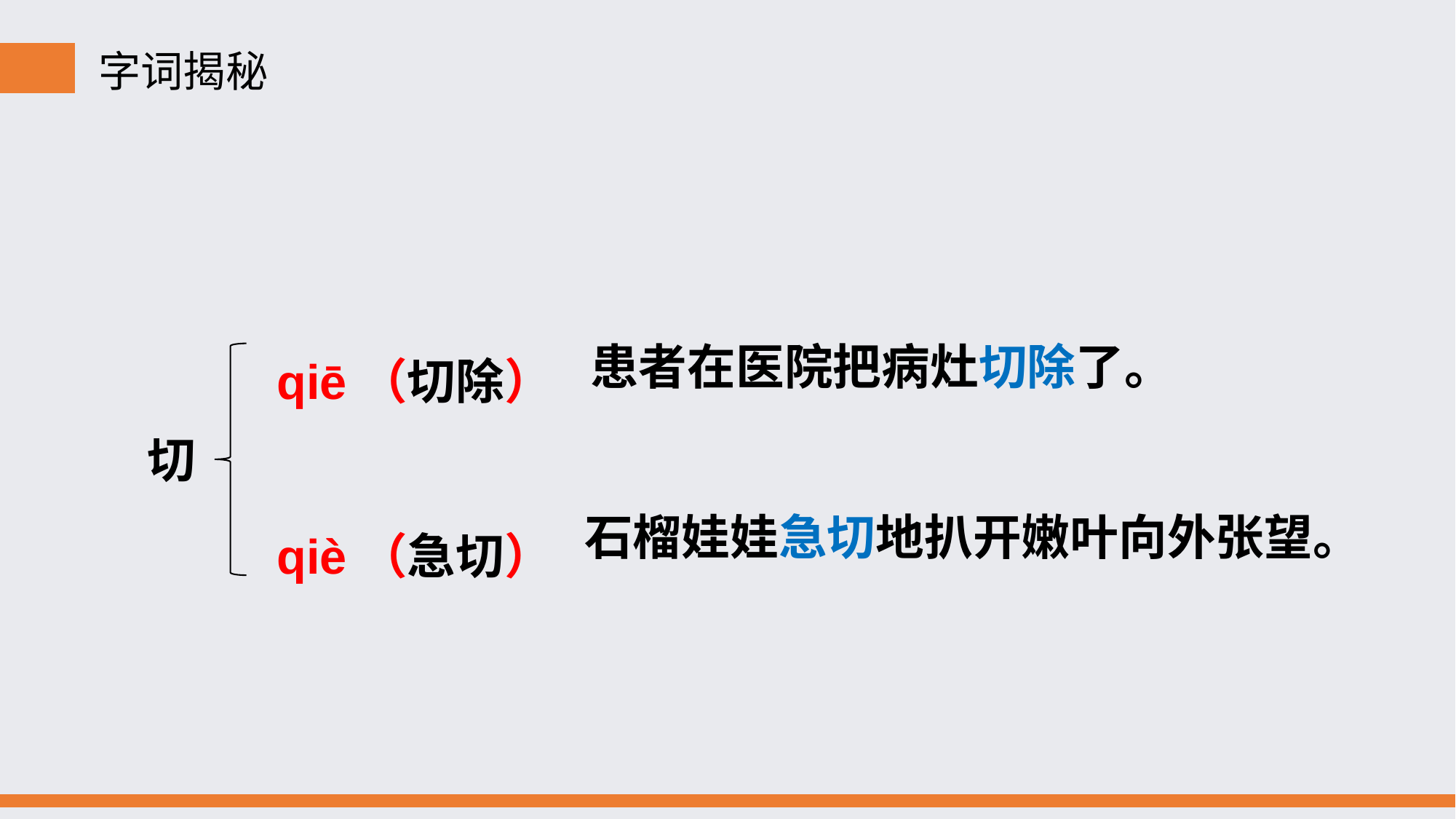

字词揭秘
qiē（切除）

qiè（急切）

患者在医院把病灶切除了。
切
石榴娃娃急切地扒开嫩叶向外张望。